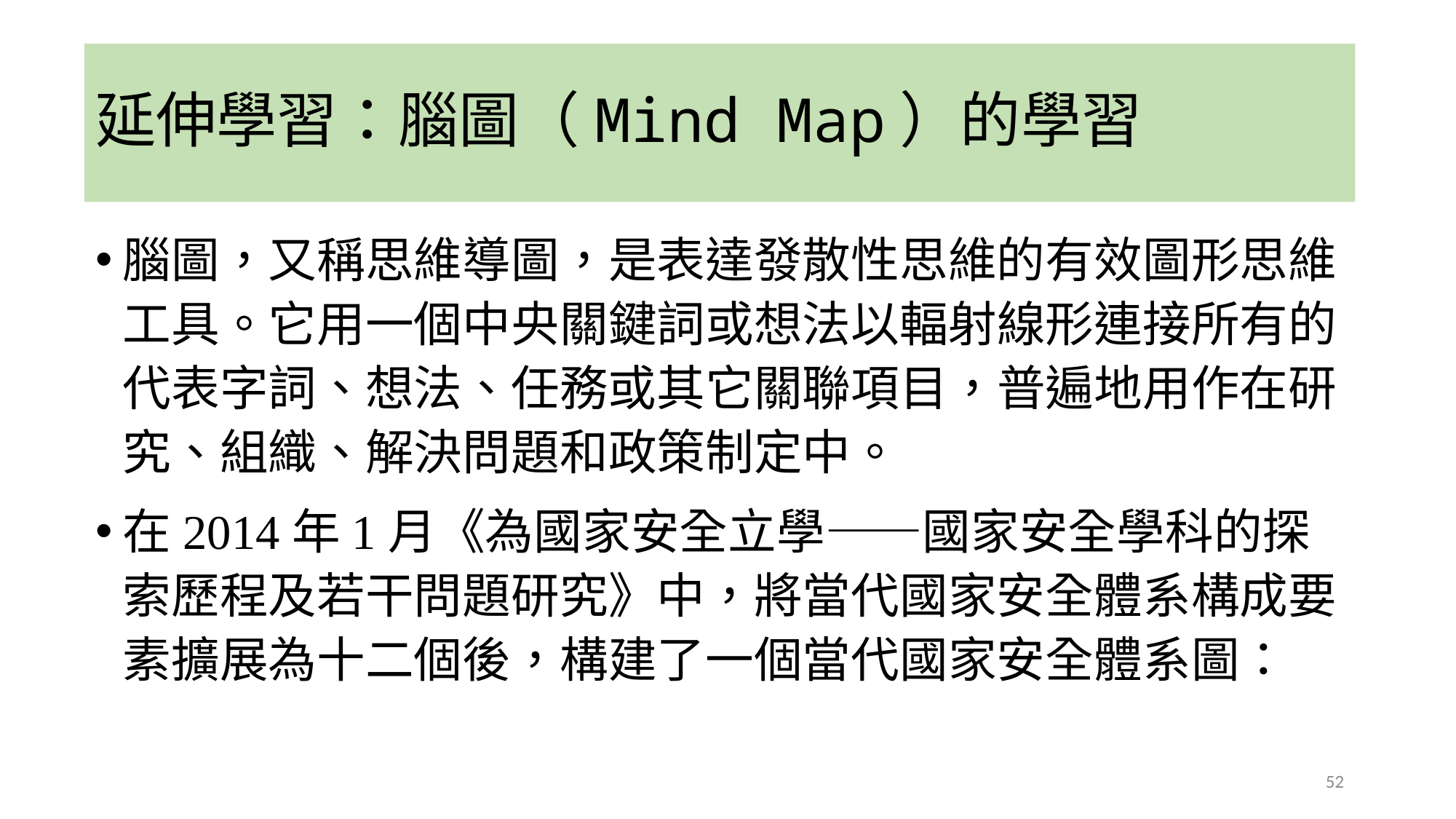

# 延伸學習：腦圖（Mind Map）的學習
腦圖，又稱思維導圖，是表達發散性思維的有效圖形思維工具。它用一個中央關鍵詞或想法以輻射線形連接所有的代表字詞、想法、任務或其它關聯項目，普遍地用作在研究、組織、解決問題和政策制定中。
在2014年1月《為國家安全立學——國家安全學科的探索歷程及若干問題研究》中，將當代國家安全體系構成要素擴展為十二個後，構建了一個當代國家安全體系圖：
52